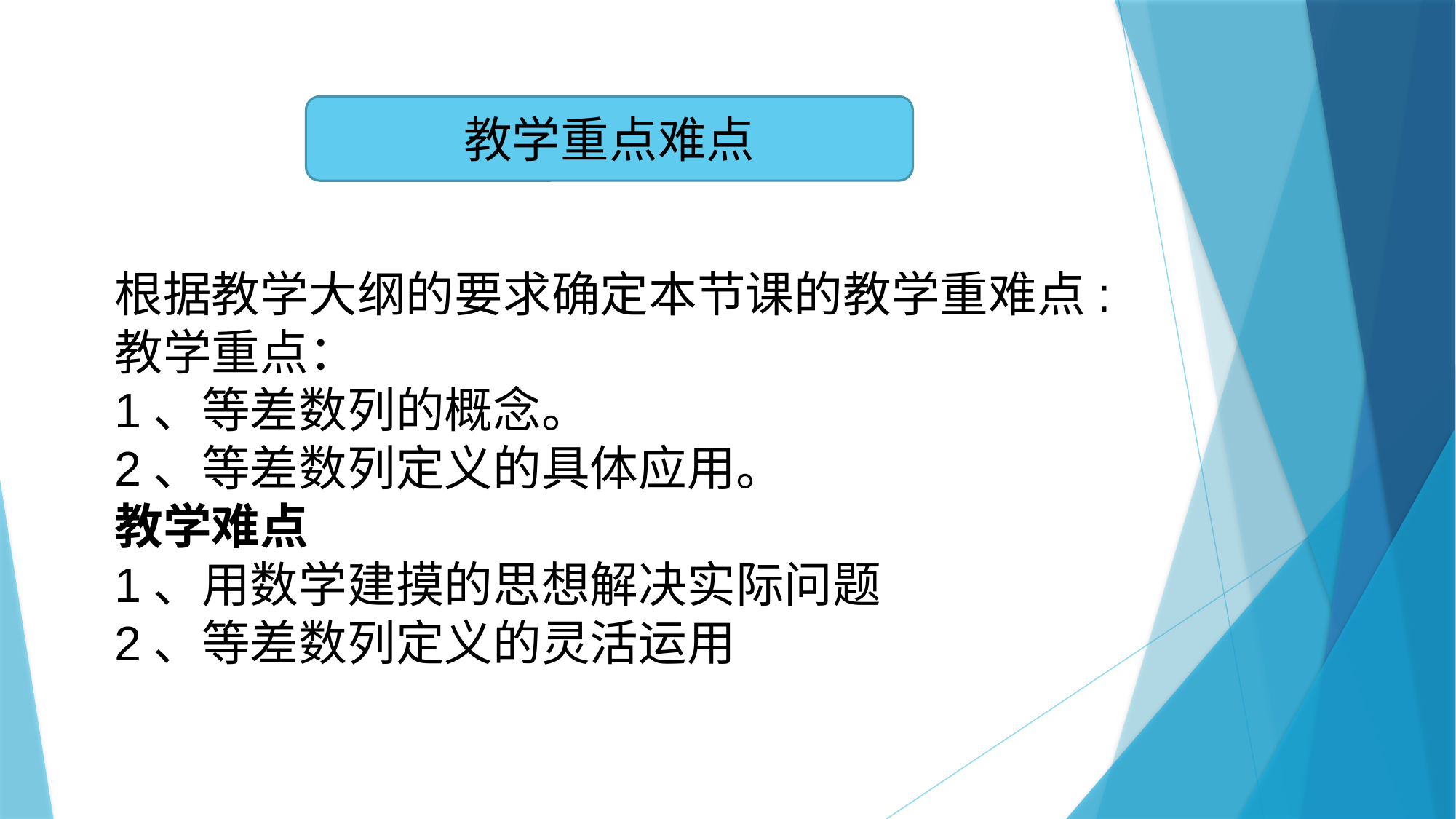

教学重点难点
根据教学大纲的要求确定本节课的教学重难点:
教学重点：
1、等差数列的概念。
2、等差数列定义的具体应用。
教学难点
1、用数学建摸的思想解决实际问题
2、等差数列定义的灵活运用